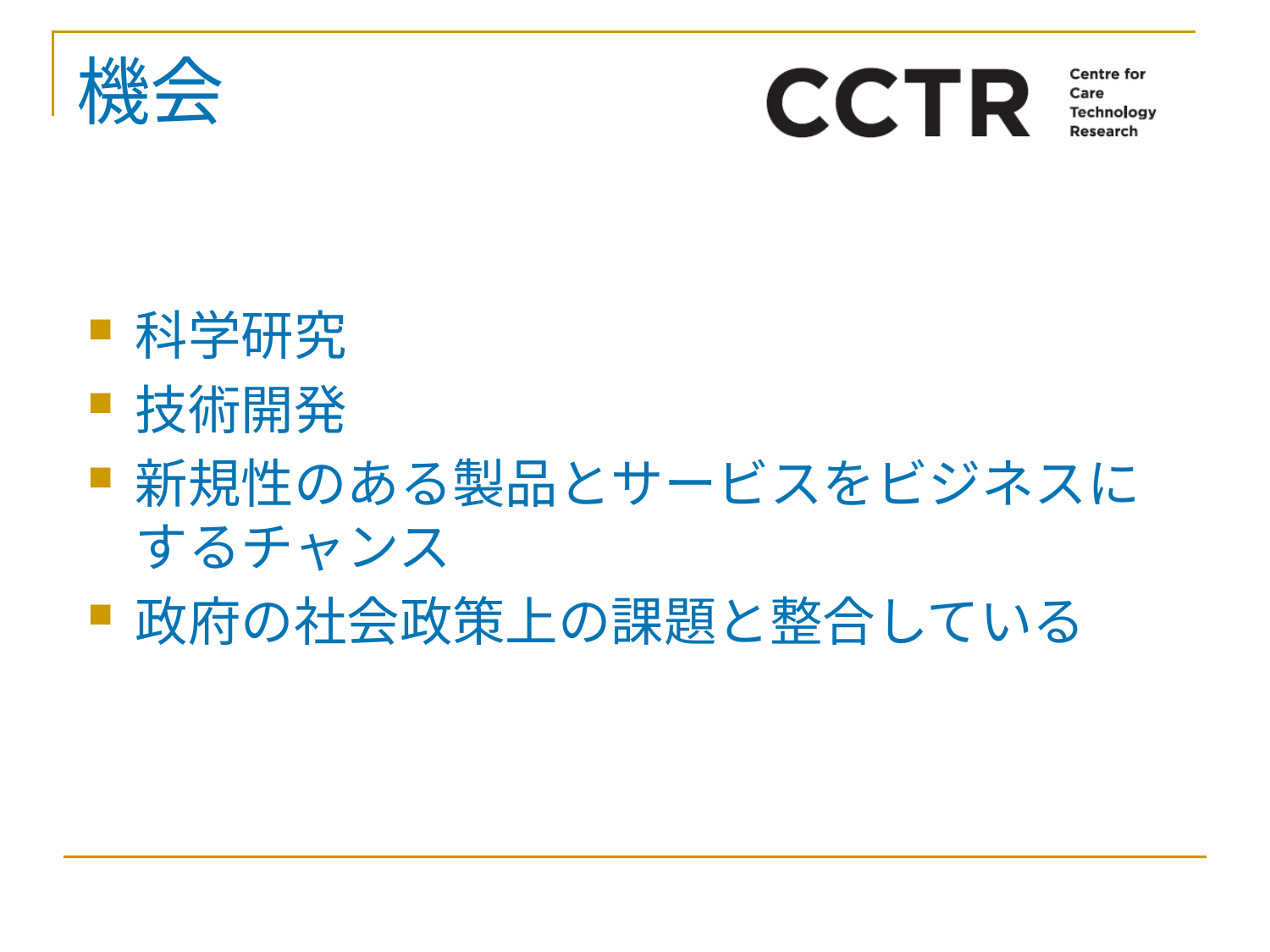

# 機会
科学研究
技術開発
新規性のある製品とサービスをビジネスにするチャンス
政府の社会政策上の課題と整合している